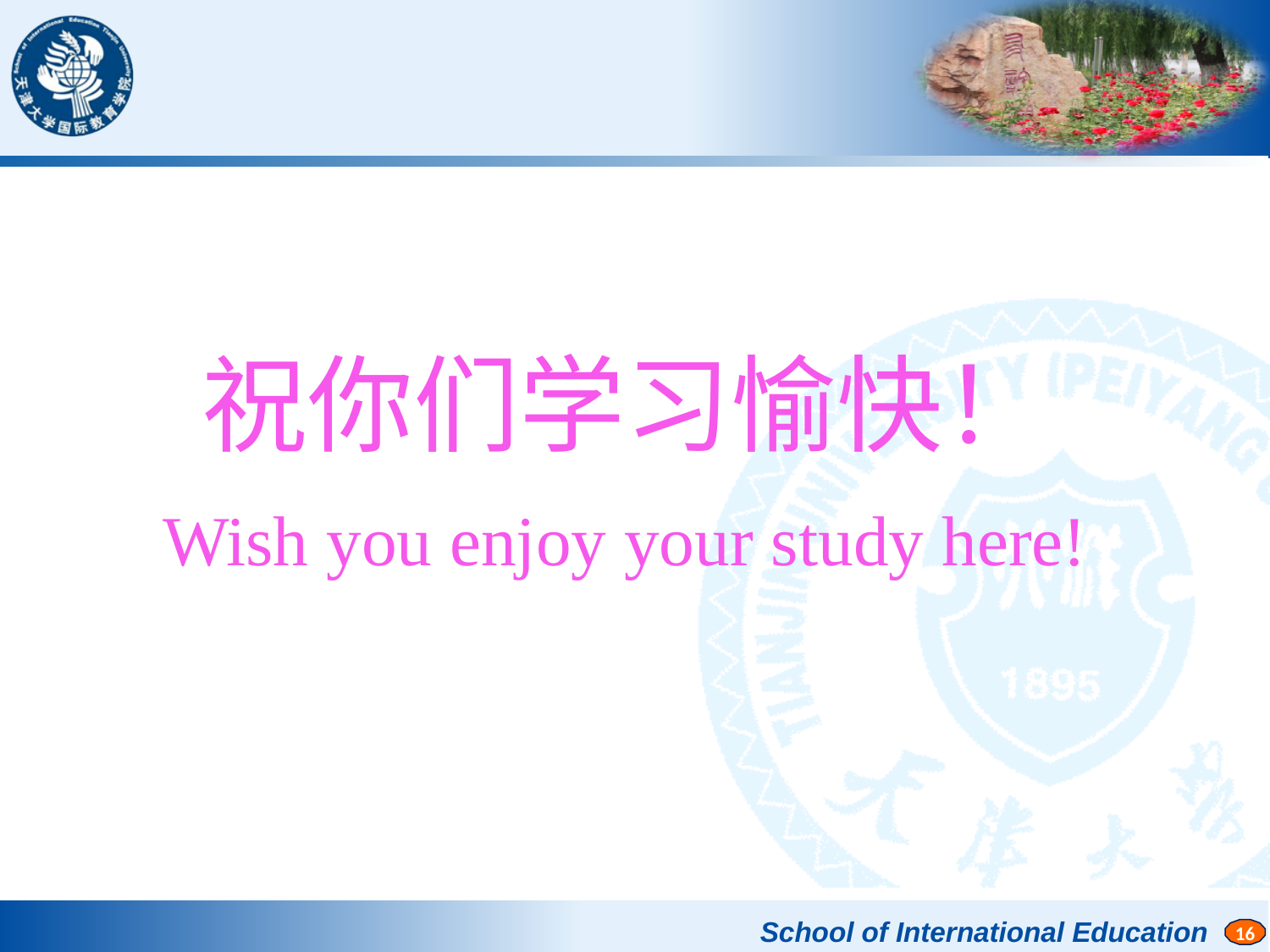

祝你们学习愉快！
Wish you enjoy your study here!